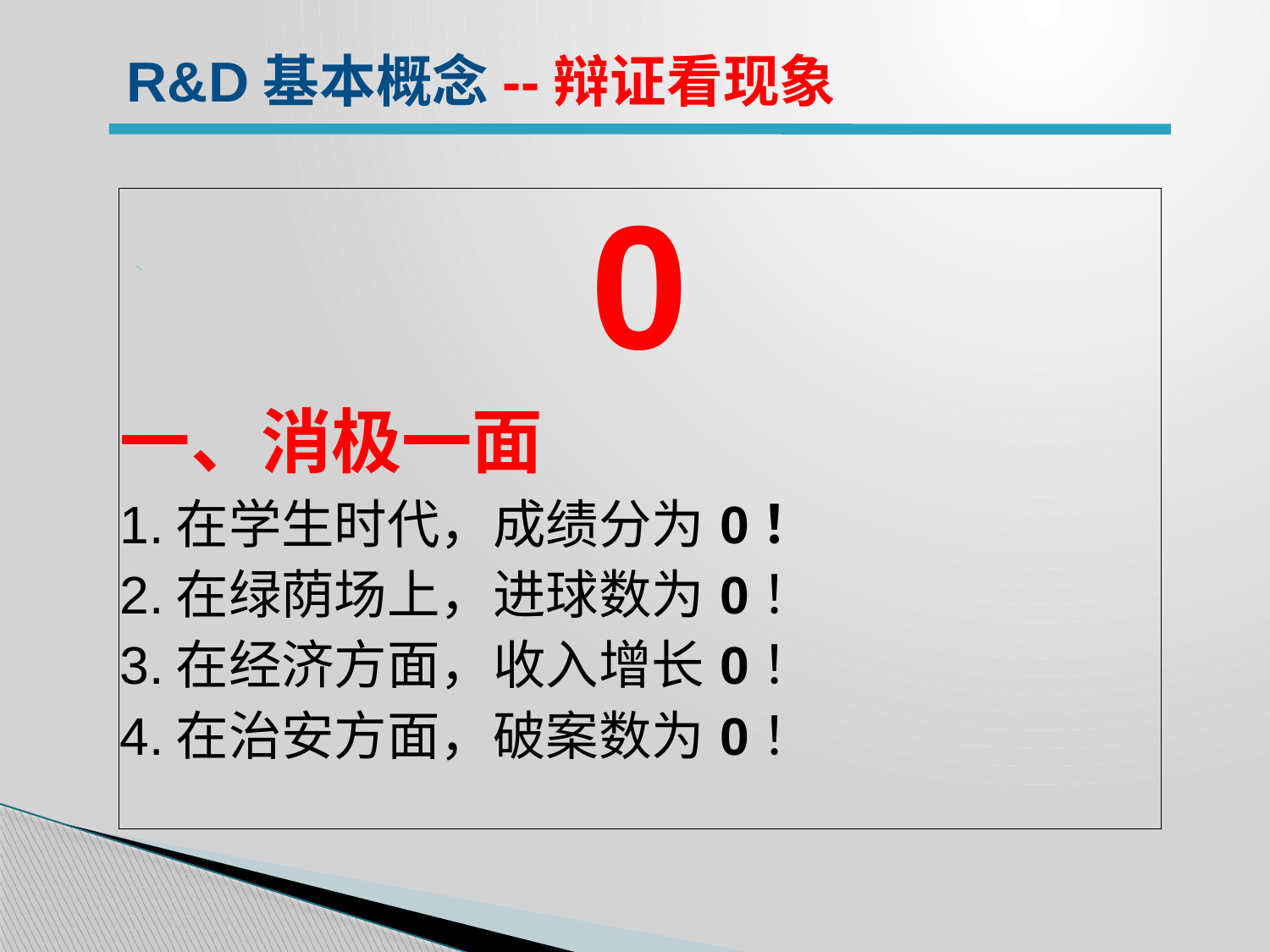

R&D基本概念--辩证看现象
| 0 一、消极一面 1.在学生时代，成绩分为0！ 2.在绿荫场上，进球数为0！ 3.在经济方面，收入增长0！ 4.在治安方面，破案数为0！ |
| --- |